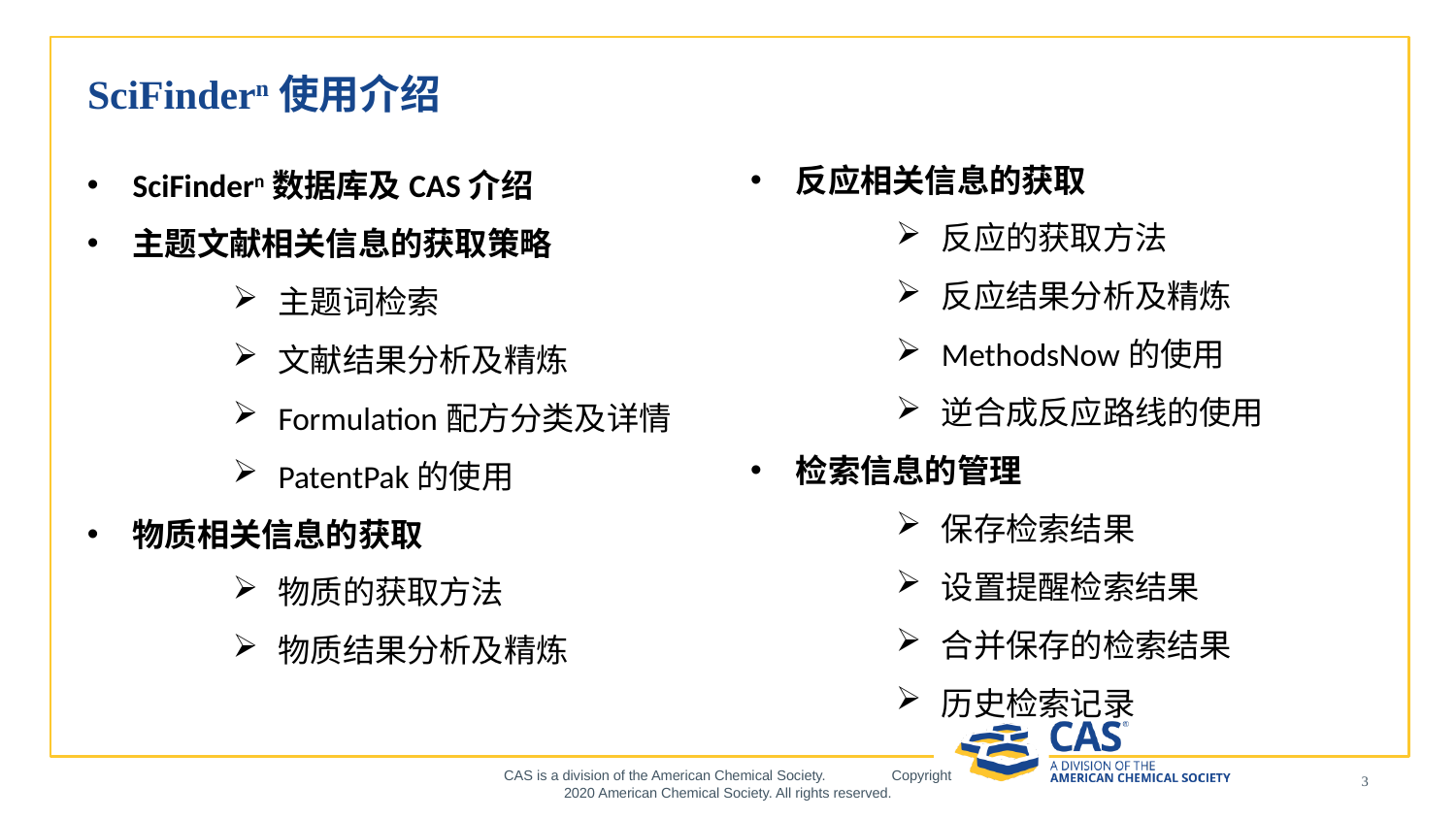

# SciFindern使用介绍
反应相关信息的获取
反应的获取方法
反应结果分析及精炼
MethodsNow的使用
逆合成反应路线的使用
检索信息的管理
保存检索结果
设置提醒检索结果
合并保存的检索结果
历史检索记录
SciFindern数据库及CAS介绍
主题文献相关信息的获取策略
主题词检索
文献结果分析及精炼
Formulation配方分类及详情
PatentPak的使用
物质相关信息的获取
物质的获取方法
物质结果分析及精炼
3
CAS is a division of the American Chemical Society.                 Copyright 2020 American Chemical Society. All rights reserved.